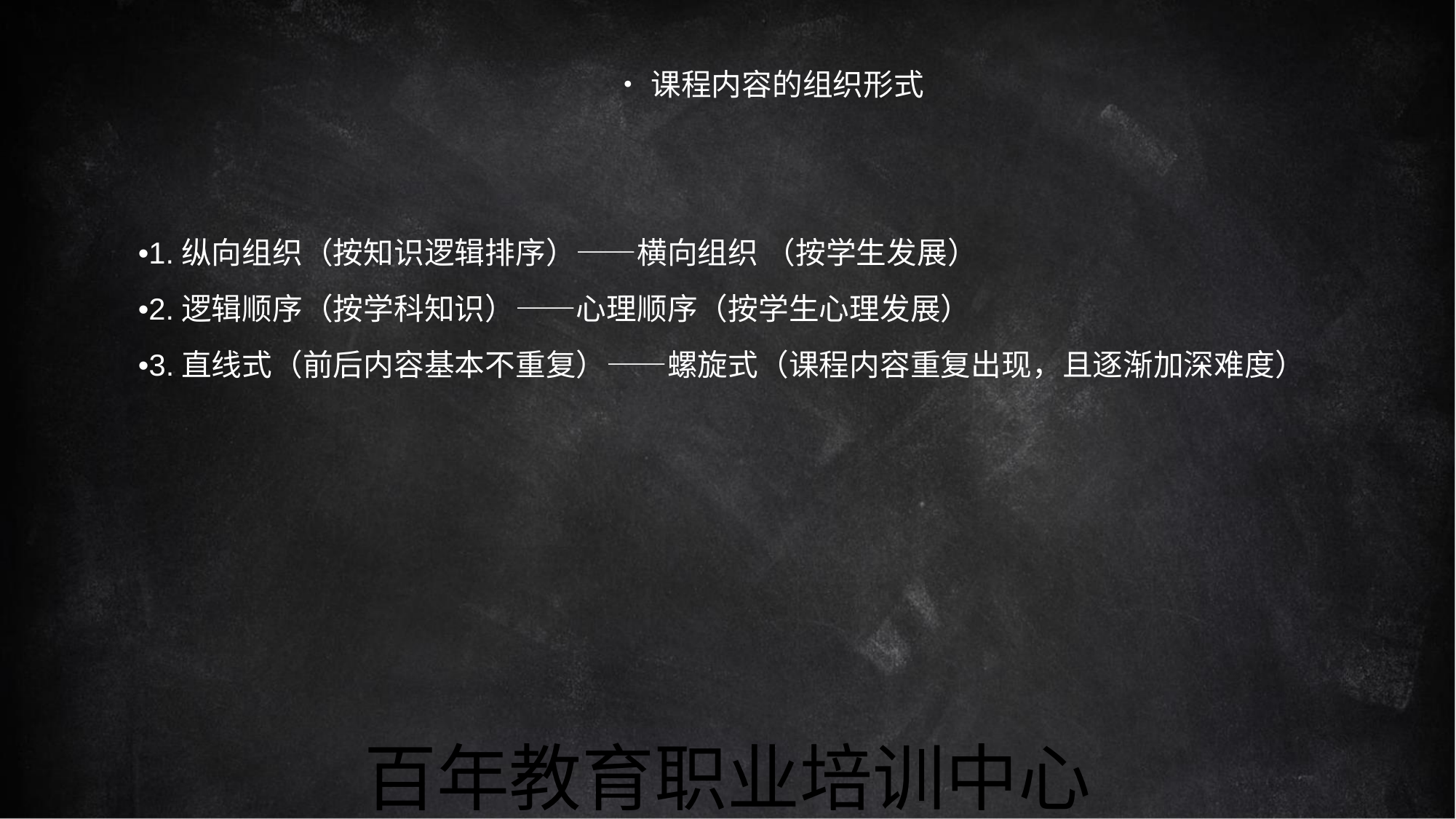

•课程内容的组织形式
•1.纵向组织（按知识逻辑排序）——横向组织 （按学生发展）
•2.逻辑顺序（按学科知识）——心理顺序（按学生心理发展）
•3.直线式（前后内容基本不重复）——螺旋式（课程内容重复出现，且逐渐加深难度）
百年教育职业培训中心